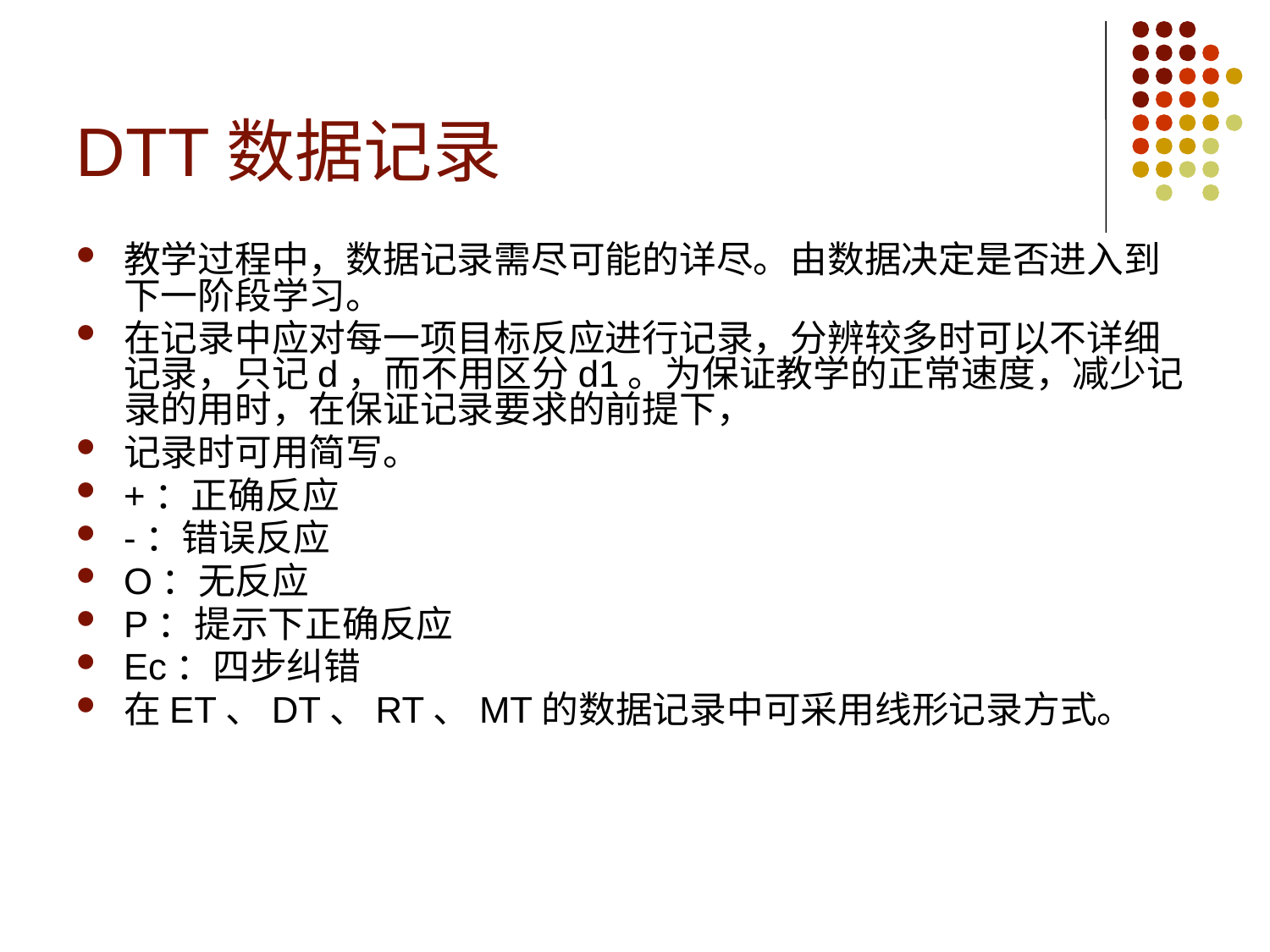

# DTT数据记录
教学过程中，数据记录需尽可能的详尽。由数据决定是否进入到下一阶段学习。
在记录中应对每一项目标反应进行记录，分辨较多时可以不详细记录，只记d，而不用区分d1。为保证教学的正常速度，减少记录的用时，在保证记录要求的前提下，
记录时可用简写。
+：正确反应
-：错误反应
O：无反应
P：提示下正确反应
Ec：四步纠错
在ET、DT、RT、MT的数据记录中可采用线形记录方式。